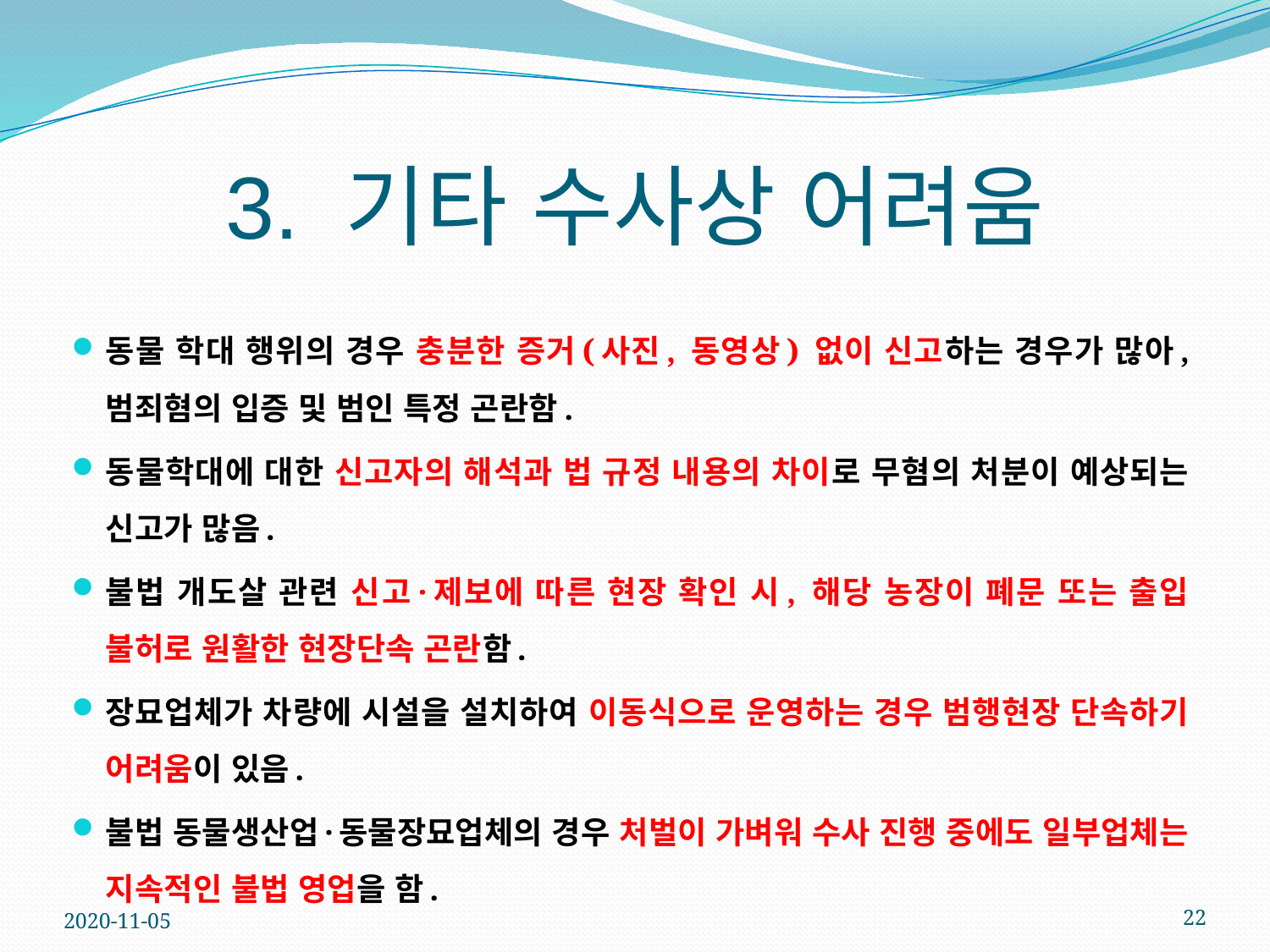

# 3. 기타 수사상 어려움
동물 학대 행위의 경우 충분한 증거(사진, 동영상) 없이 신고하는 경우가 많아, 범죄혐의 입증 및 범인 특정 곤란함.
동물학대에 대한 신고자의 해석과 법 규정 내용의 차이로 무혐의 처분이 예상되는 신고가 많음.
불법 개도살 관련 신고·제보에 따른 현장 확인 시, 해당 농장이 폐문 또는 출입 불허로 원활한 현장단속 곤란함.
장묘업체가 차량에 시설을 설치하여 이동식으로 운영하는 경우 범행현장 단속하기 어려움이 있음.
불법 동물생산업·동물장묘업체의 경우 처벌이 가벼워 수사 진행 중에도 일부업체는 지속적인 불법 영업을 함.
2020-11-05
22